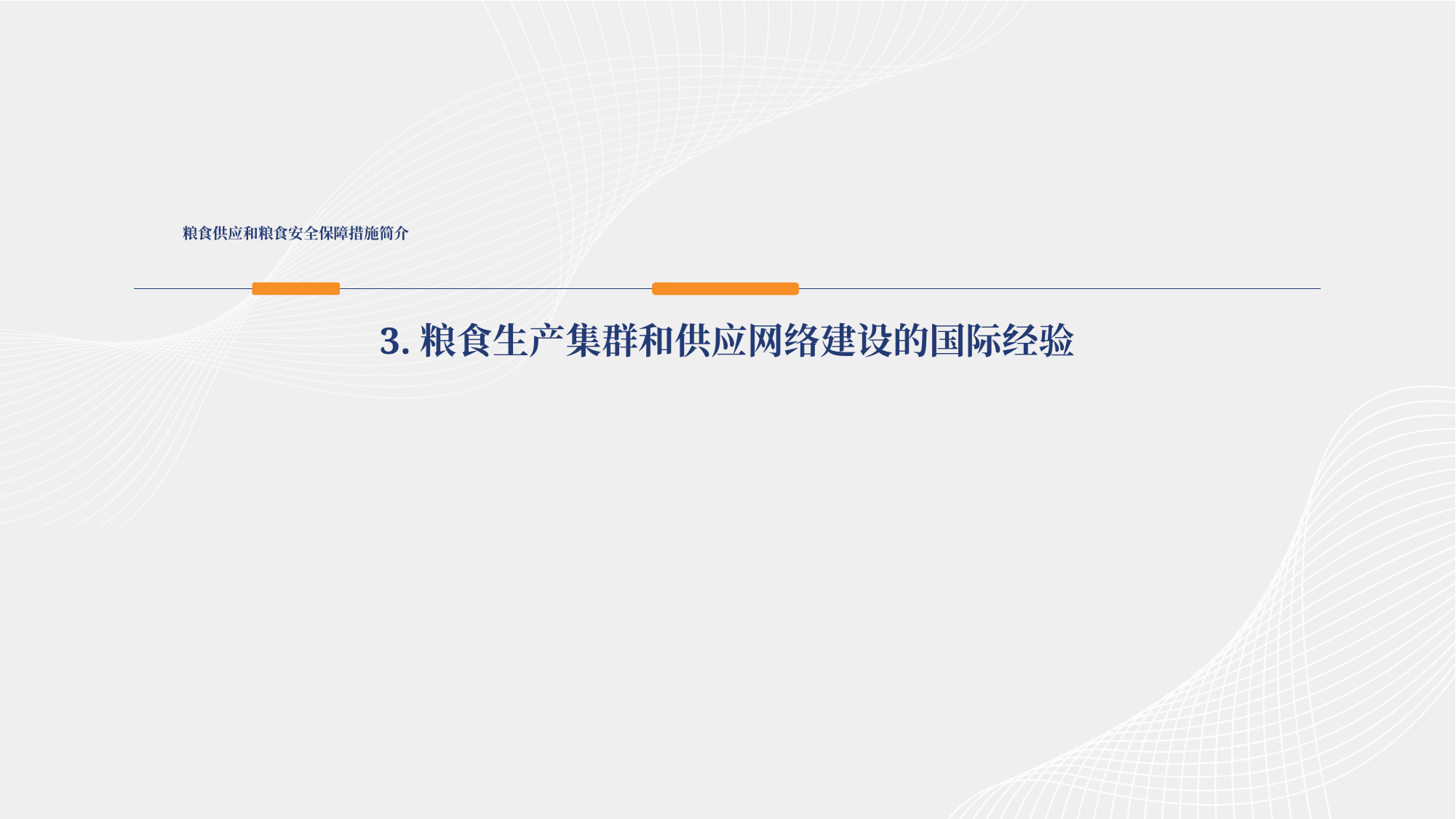

粮食供应和粮食安全保障措施简介
3.粮食生产集群和供应网络建设的国际经验